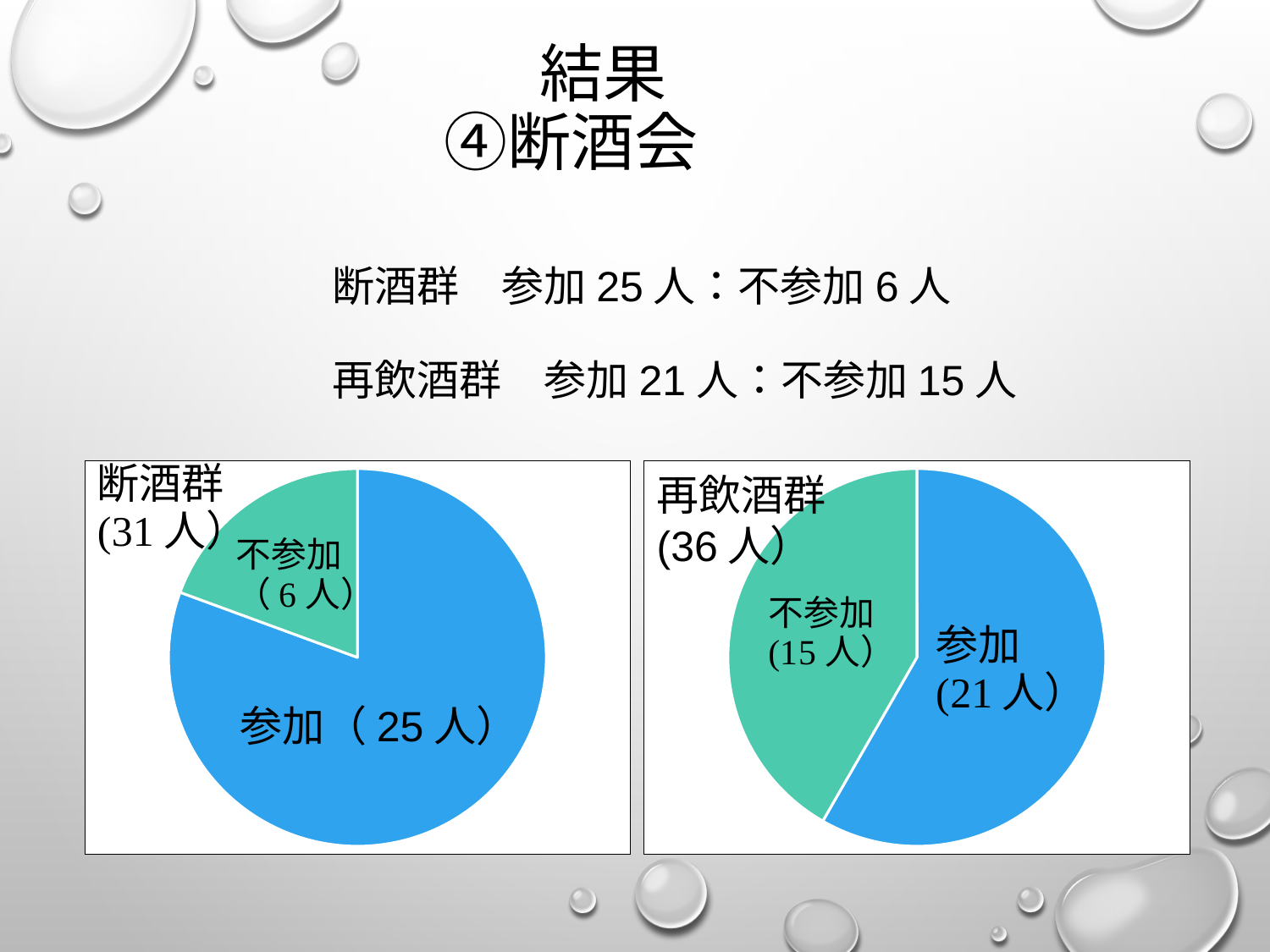

# 結果 ④断酒会
断酒群　参加25人：不参加6人
再飲酒群　参加21人：不参加15人

### Chart

| Category | 売上高 |
|---|---|
| 第 1 四半期 | 80.6 |
| 第 2 四半期 | 19.4 |
| 第 3 四半期 | None |
| 第 4 四半期 | None |

### Chart

| Category | 売上高 |
|---|---|
| 第 1 四半期 | 58.3 |
| 第 2 四半期 | 41.7 |
| 第 3 四半期 | None |
| 第 4 四半期 | None |
再飲酒群
(36人）
参加（25人）